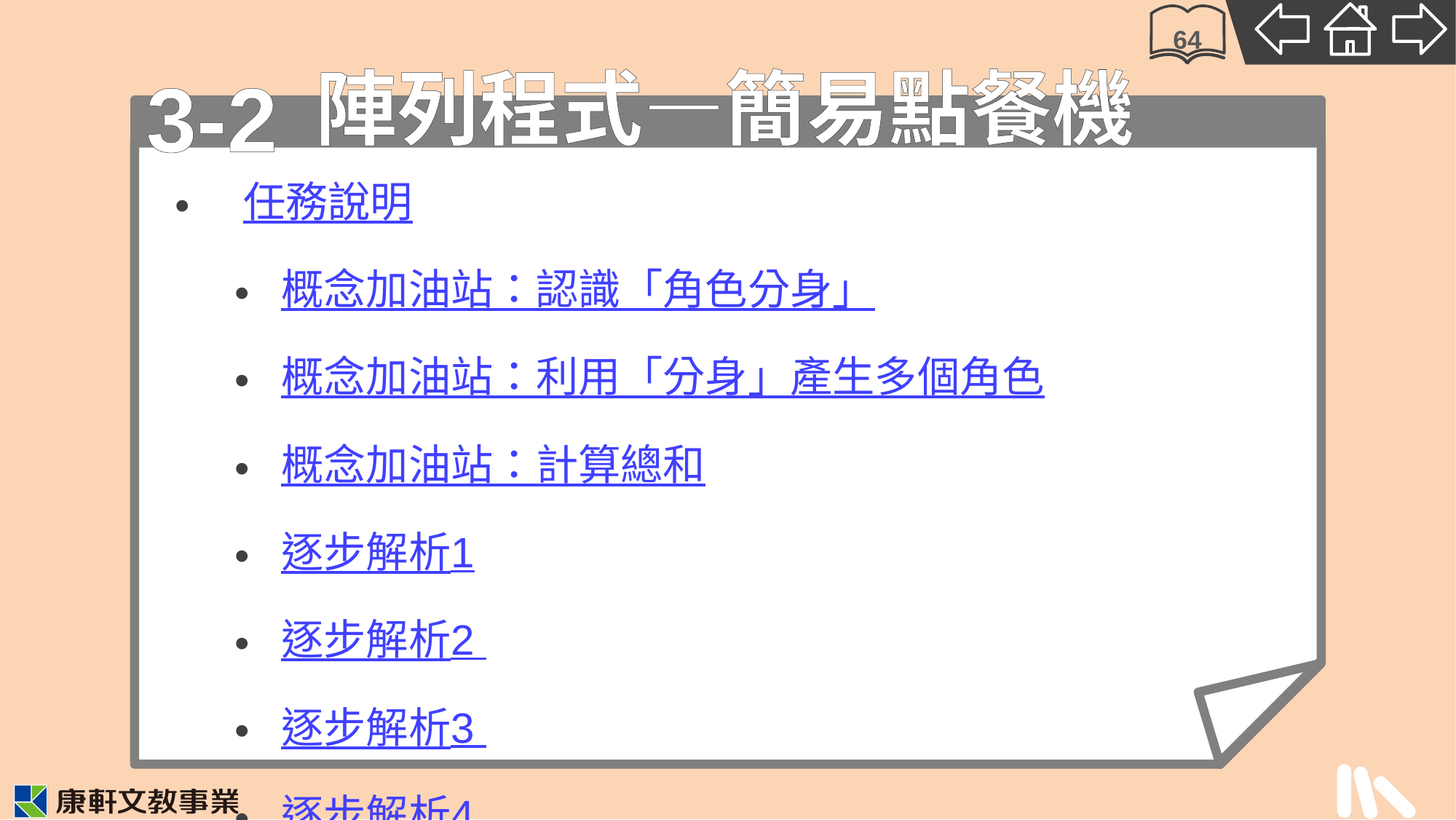

64

3-2
# 陣列程式—簡易點餐機
任務說明
概念加油站：認識「角色分身」
概念加油站：利用「分身」產生多個角色
概念加油站：計算總和
逐步解析1
逐步解析2
逐步解析3
逐步解析4